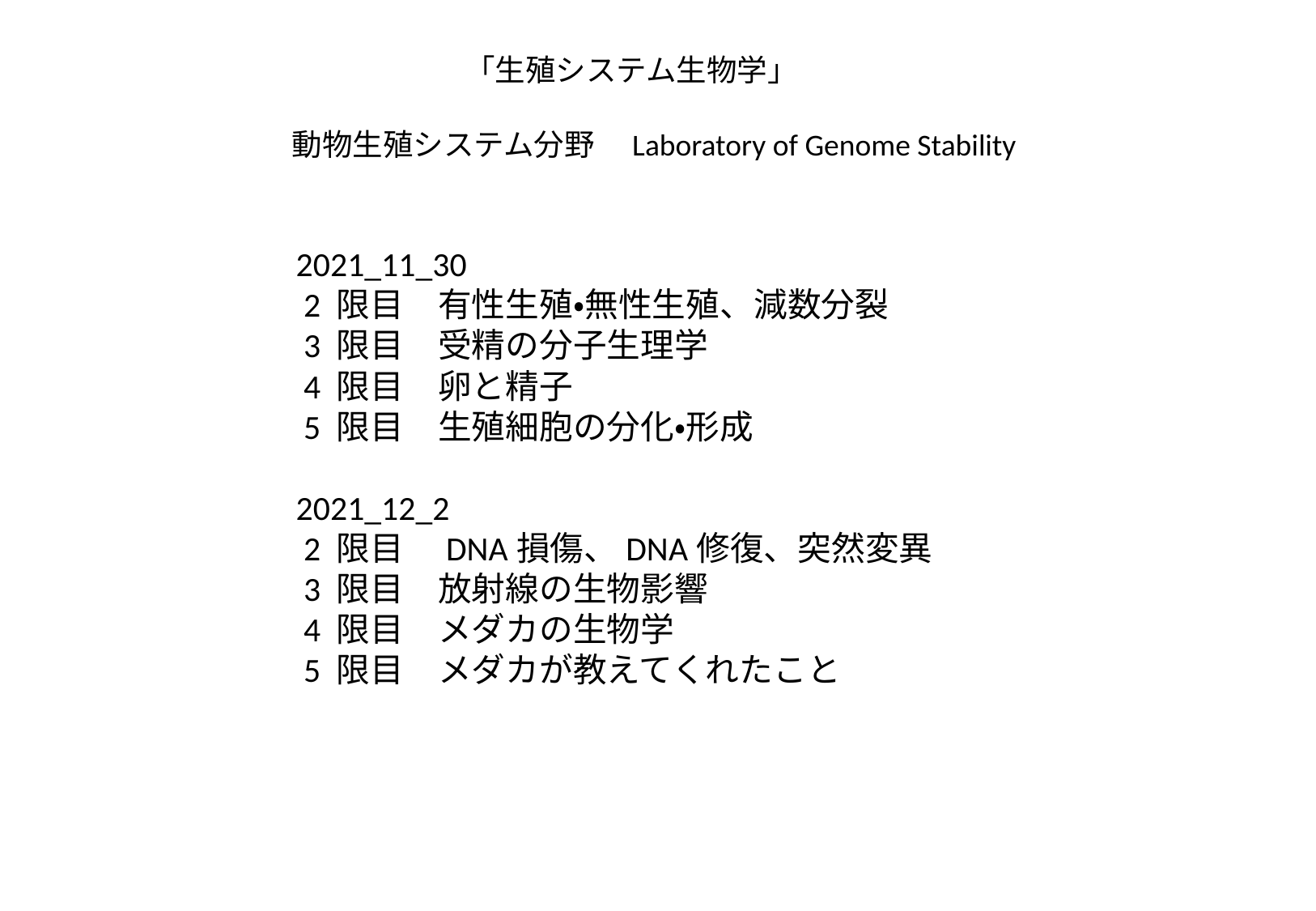

「生殖システム生物学」
動物生殖システム分野　Laboratory of Genome Stability
2021_11_30
 2 限目　有性生殖・無性生殖、減数分裂
 3 限目　受精の分子生理学
 4 限目　卵と精子
 5 限目　生殖細胞の分化・形成

2021_12_2
 2 限目　DNA損傷、DNA修復、突然変異
 3 限目　放射線の生物影響
 4 限目　メダカの生物学
 5 限目　メダカが教えてくれたこと